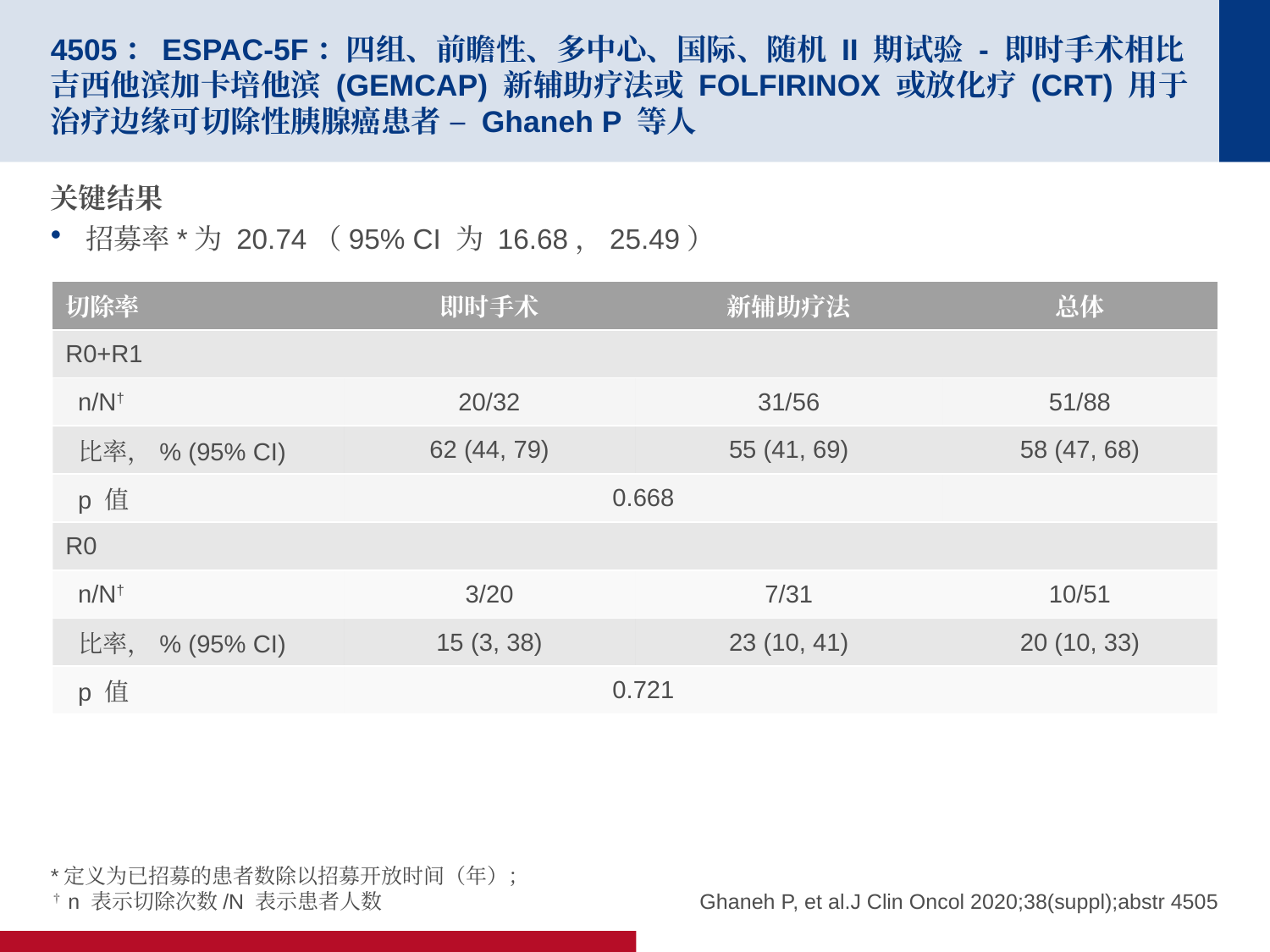

# 4505：ESPAC-5F：四组、前瞻性、多中心、国际、随机 II 期试验 - 即时手术相比吉西他滨加卡培他滨 (GEMCAP) 新辅助疗法或 FOLFIRINOX 或放化疗 (CRT) 用于治疗边缘可切除性胰腺癌患者 – Ghaneh P 等人
关键结果
招募率*为 20.74（95% CI 为 16.68，25.49）
| 切除率 | 即时手术 | 新辅助疗法 | 总体 |
| --- | --- | --- | --- |
| R0+R1 |  |  |  |
| n/N† | 20/32 | 31/56 | 51/88 |
| 比率，% (95% CI) | 62 (44, 79) | 55 (41, 69) | 58 (47, 68) |
| p 值 | 0.668 |  |  |
| R0 |  |  |  |
| n/N† | 3/20 | 7/31 | 10/51 |
| 比率，% (95% CI) | 15 (3, 38) | 23 (10, 41) | 20 (10, 33) |
| p 值 | 0.721 |  |  |
*定义为已招募的患者数除以招募开放时间（年）；
†n 表示切除次数/N 表示患者人数
Ghaneh P, et al.J Clin Oncol 2020;38(suppl);abstr 4505